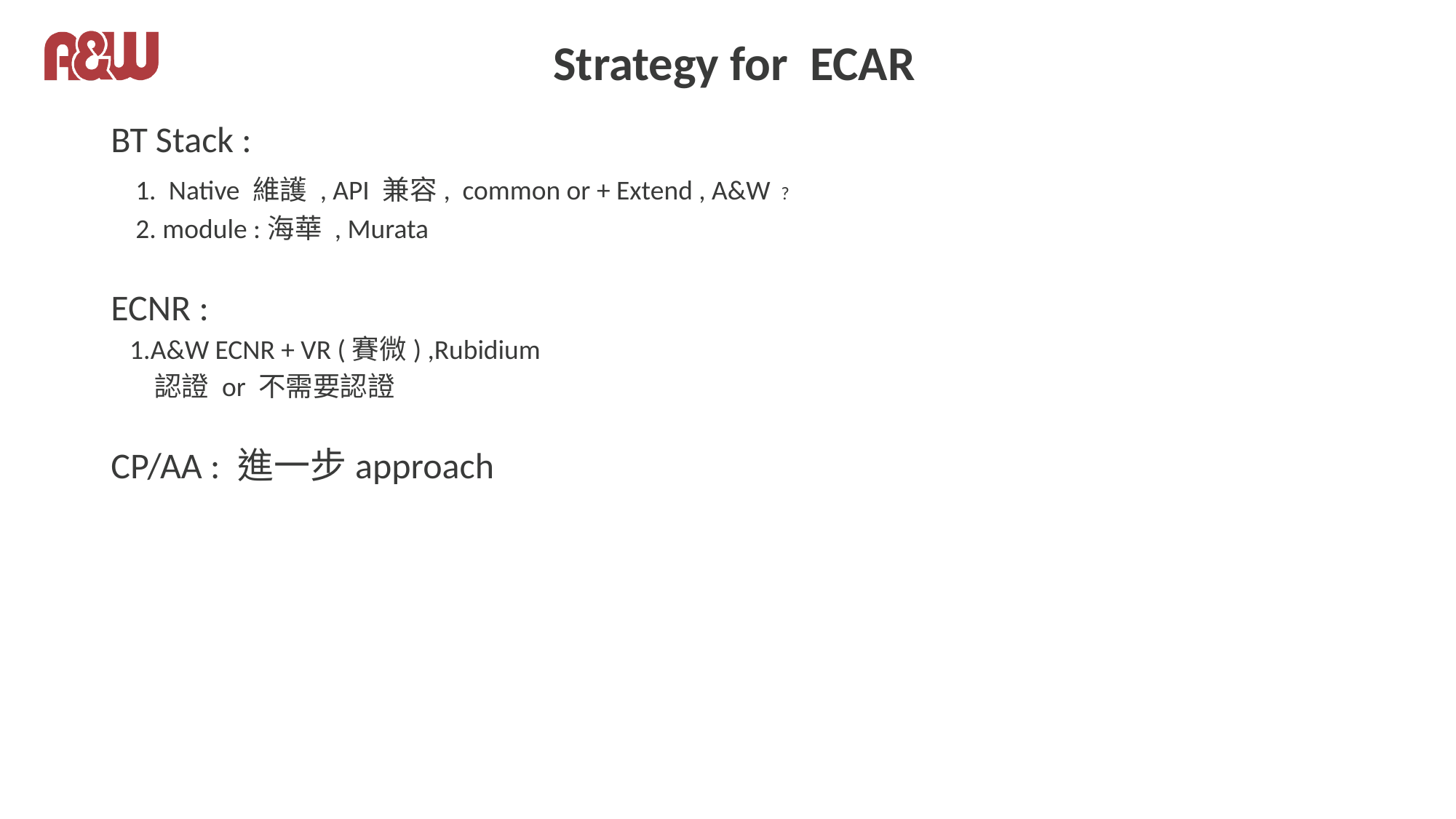

# Strategy for  ECAR
BT Stack :
   1.  Native 維護 , API 兼容,  common or + Extend , A&W  ?
    2. module :海華 , Murata

ECNR :
   1.A&W ECNR + VR (賽微) ,Rubidium
      認證 or 不需要認證

CP/AA : 進一步approach